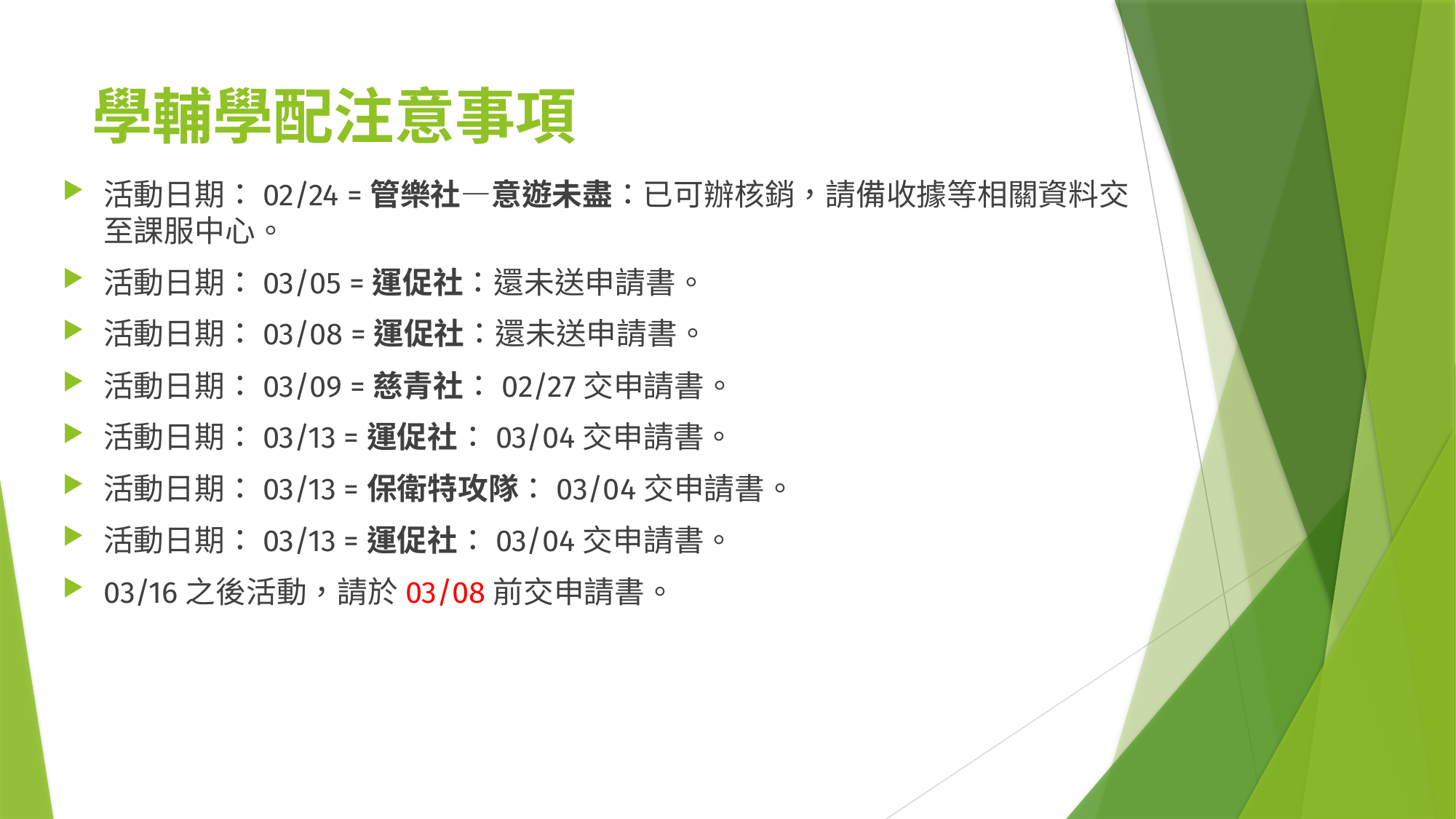

# 學輔學配注意事項
活動日期：02/24 =管樂社—意遊未盡：已可辦核銷，請備收據等相關資料交至課服中心。
活動日期：03/05 =運促社：還未送申請書。
活動日期：03/08 =運促社：還未送申請書。
活動日期：03/09 =慈青社：02/27交申請書。
活動日期：03/13 =運促社：03/04交申請書。
活動日期：03/13 =保衛特攻隊：03/04交申請書。
活動日期：03/13 =運促社：03/04交申請書。
03/16之後活動，請於03/08前交申請書。